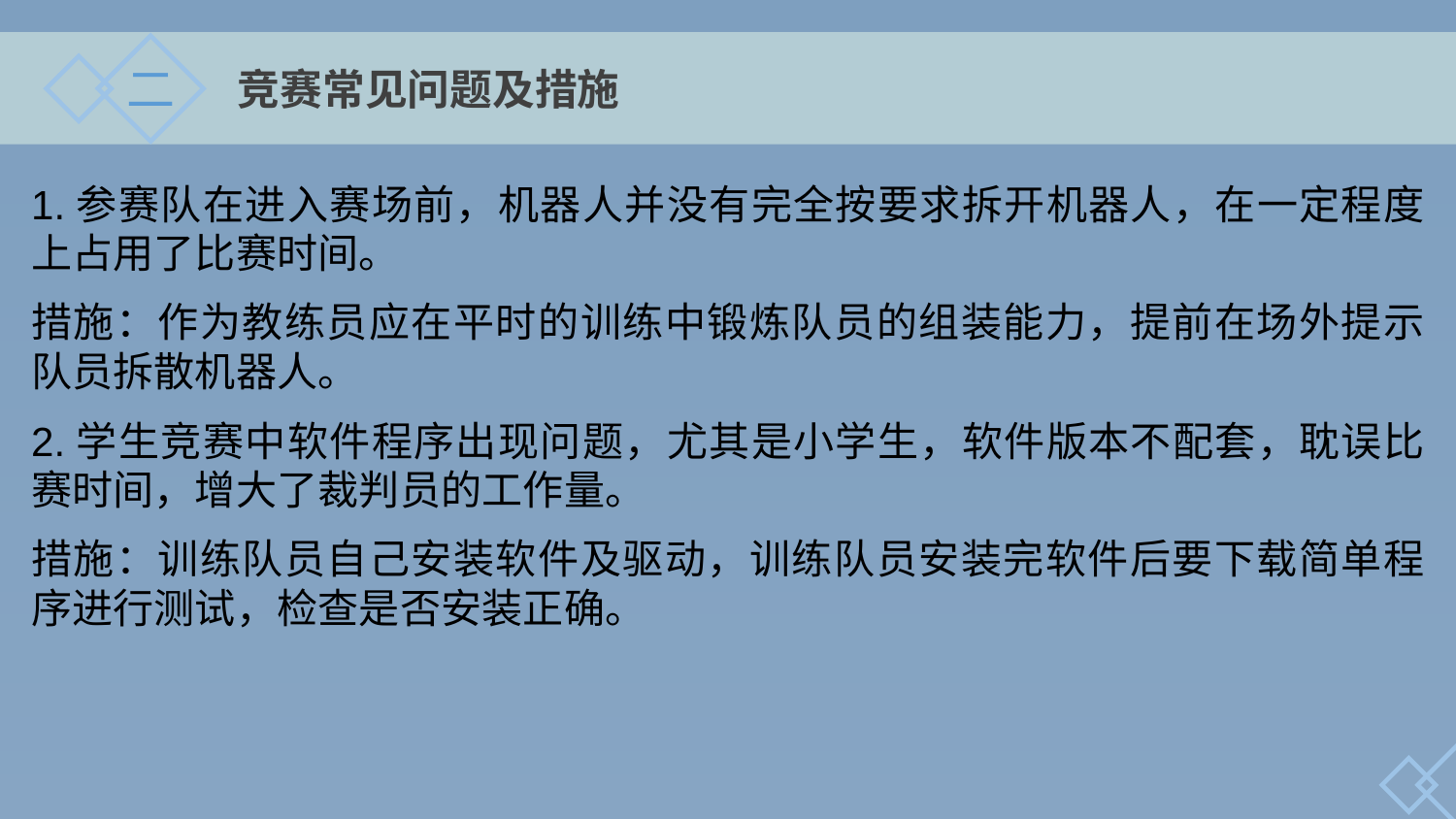

二
竞赛常见问题及措施

1.参赛队在进入赛场前，机器人并没有完全按要求拆开机器人，在一定程度上占用了比赛时间。
措施：作为教练员应在平时的训练中锻炼队员的组装能力，提前在场外提示队员拆散机器人。
2.学生竞赛中软件程序出现问题，尤其是小学生，软件版本不配套，耽误比赛时间，增大了裁判员的工作量。
措施：训练队员自己安装软件及驱动，训练队员安装完软件后要下载简单程序进行测试，检查是否安装正确。